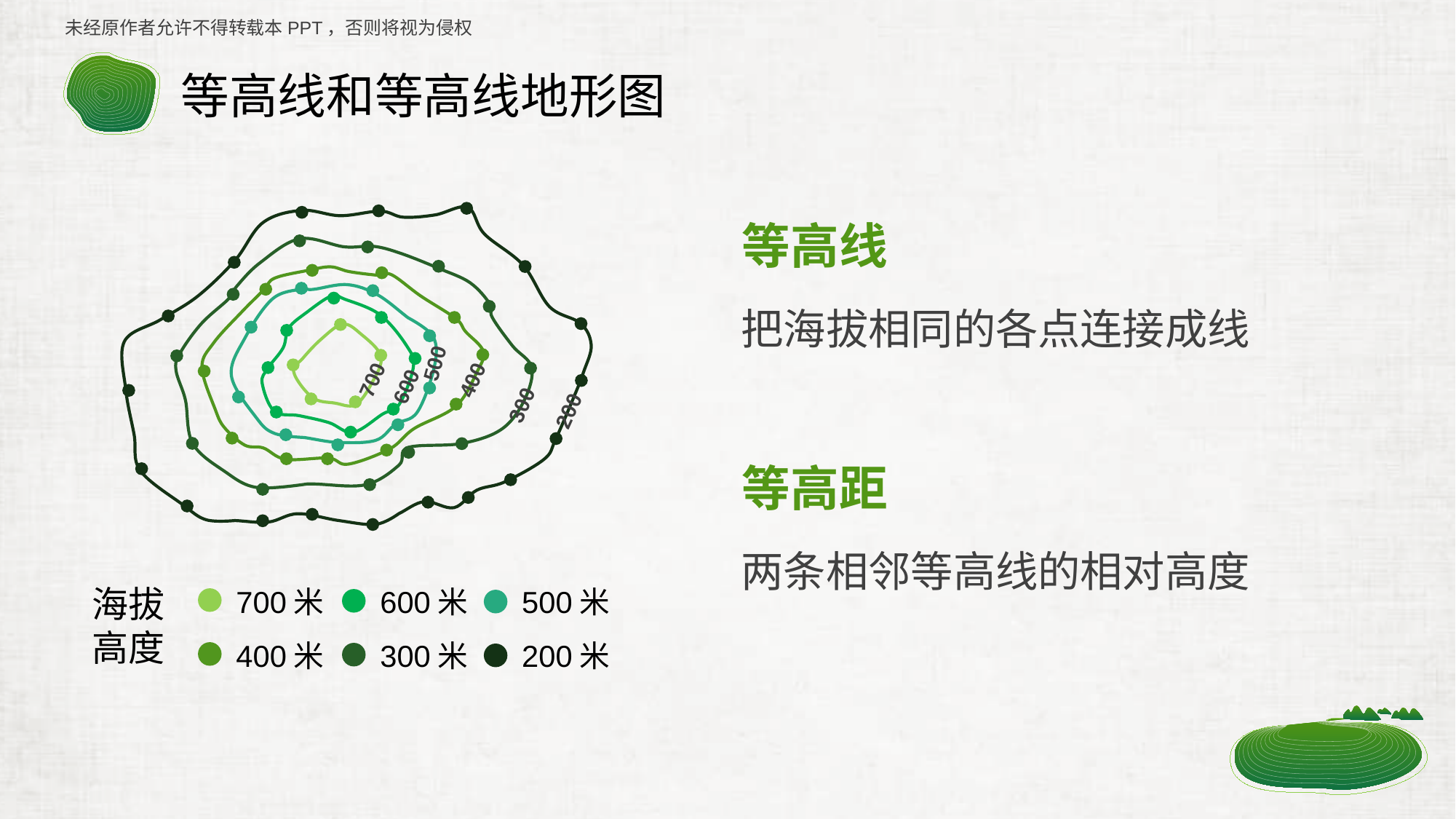

# 等高线和等高线地形图

等高线

把海拔相同的各点连接成线

500
700
400
600
300
200
等高距
两条相邻等高线的相对高度
海拔高度
700米

600米

500米

400米

300米

200米